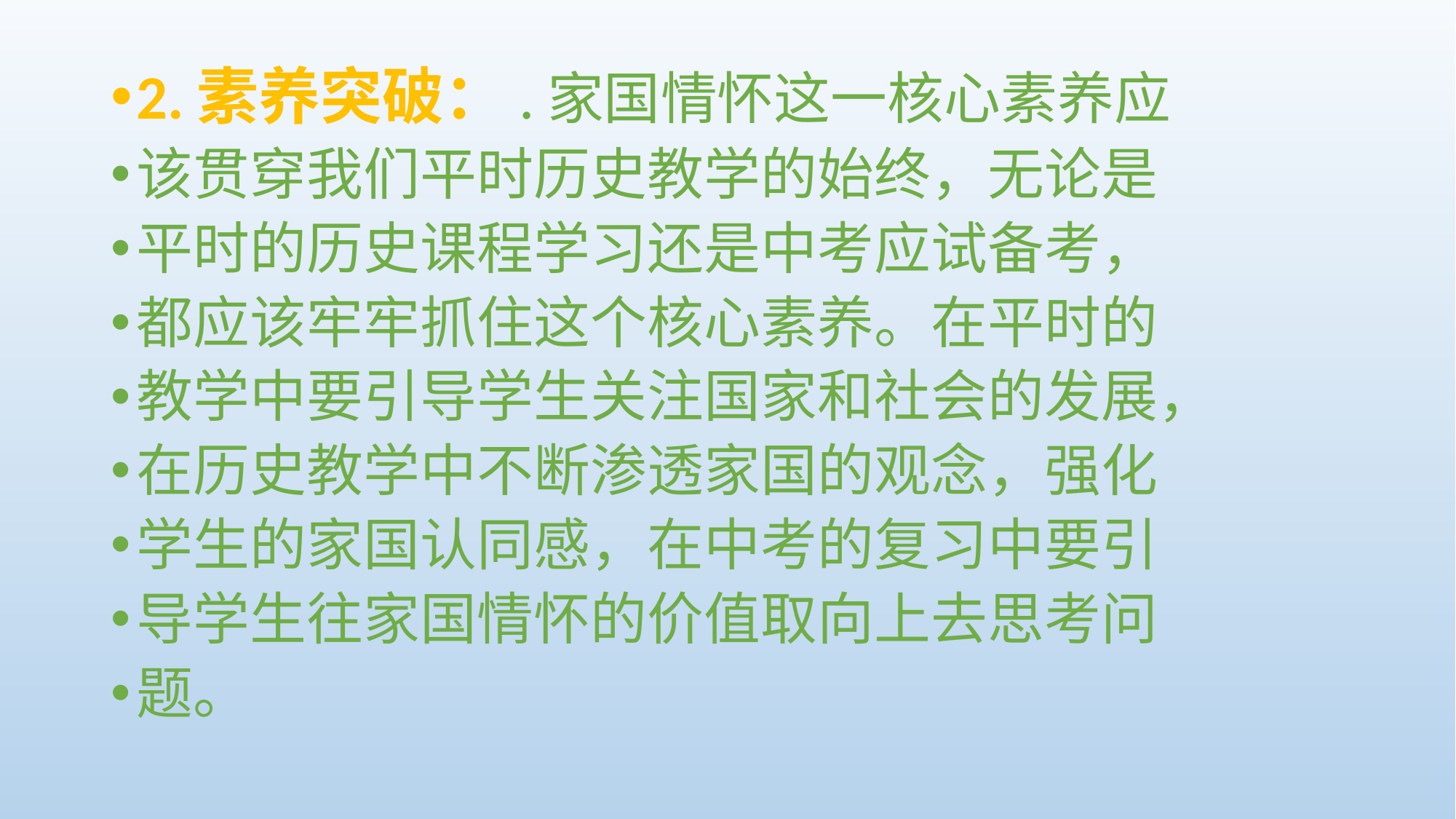

#
2.素养突破：.家国情怀这一核心素养应
该贯穿我们平时历史教学的始终，无论是
平时的历史课程学习还是中考应试备考，
都应该牢牢抓住这个核心素养。在平时的
教学中要引导学生关注国家和社会的发展，
在历史教学中不断渗透家国的观念，强化
学生的家国认同感，在中考的复习中要引
导学生往家国情怀的价值取向上去思考问
题。